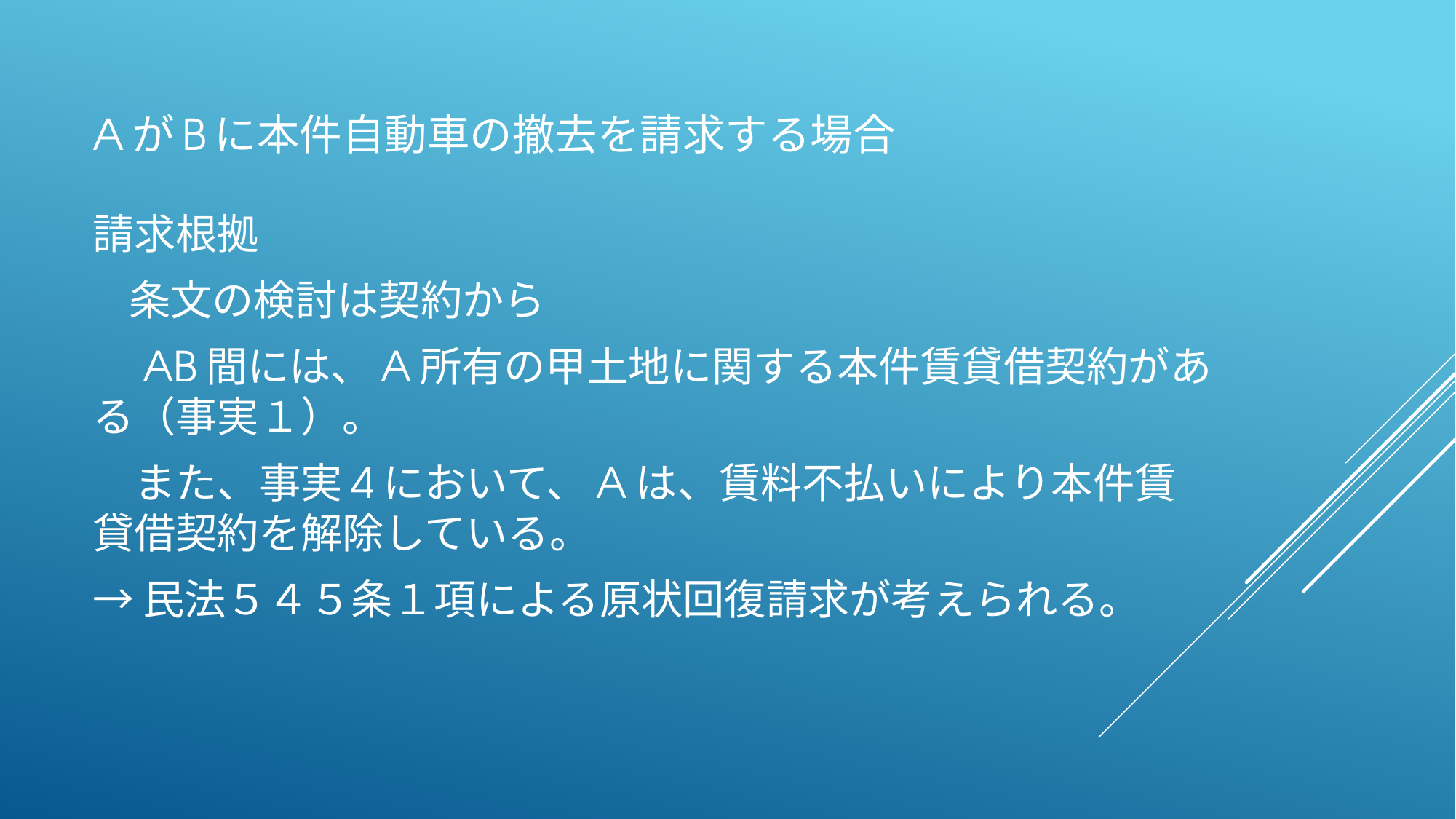

# AがBに本件自動車の撤去を請求する場合
請求根拠
   条文の検討は契約から
　AB間には、A所有の甲土地に関する本件賃貸借契約がある（事実１）。
　また、事実4において、Aは、賃料不払いにより本件賃貸借契約を解除している。
→民法５４５条１項による原状回復請求が考えられる。